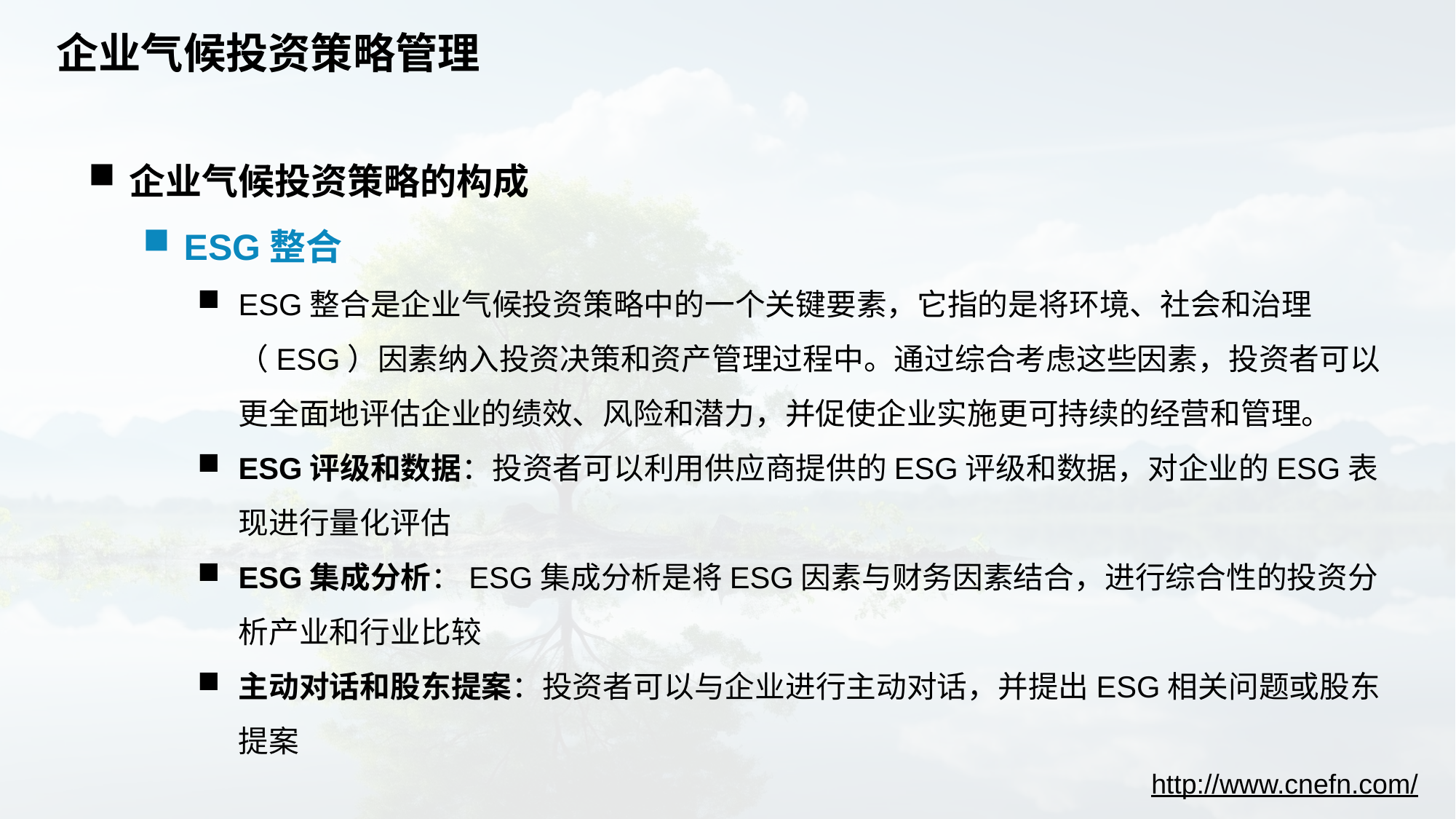

# 企业气候投资策略管理
企业气候投资策略的构成
ESG整合
ESG整合是企业气候投资策略中的一个关键要素，它指的是将环境、社会和治理（ESG）因素纳入投资决策和资产管理过程中。通过综合考虑这些因素，投资者可以更全面地评估企业的绩效、风险和潜力，并促使企业实施更可持续的经营和管理。
ESG评级和数据：投资者可以利用供应商提供的ESG评级和数据，对企业的ESG表现进行量化评估
ESG集成分析：ESG集成分析是将ESG因素与财务因素结合，进行综合性的投资分析产业和行业比较
主动对话和股东提案：投资者可以与企业进行主动对话，并提出ESG相关问题或股东提案